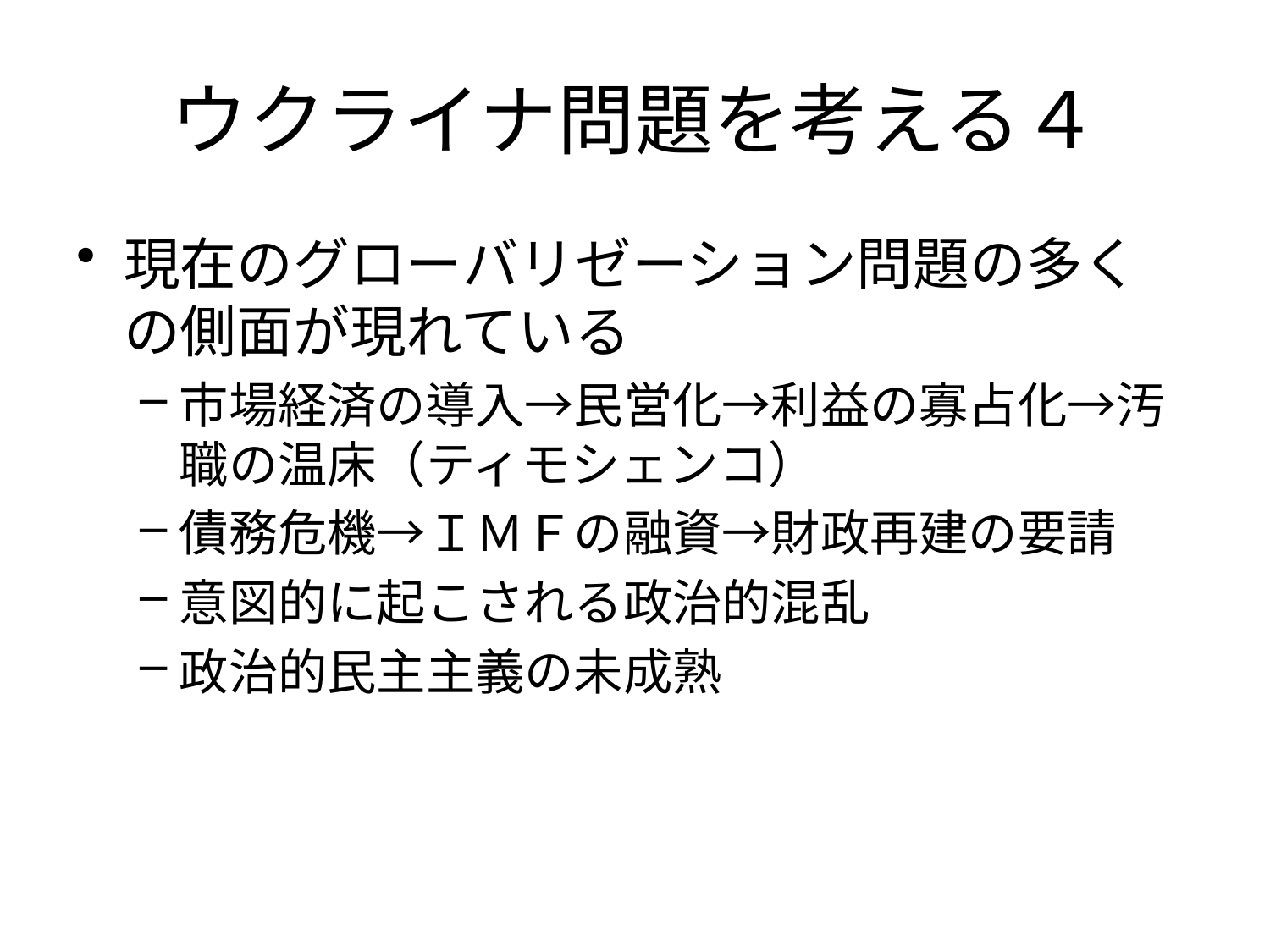

# ウクライナ問題を考える４
現在のグローバリゼーション問題の多くの側面が現れている
市場経済の導入→民営化→利益の寡占化→汚職の温床（ティモシェンコ）
債務危機→ＩＭＦの融資→財政再建の要請
意図的に起こされる政治的混乱
政治的民主主義の未成熟